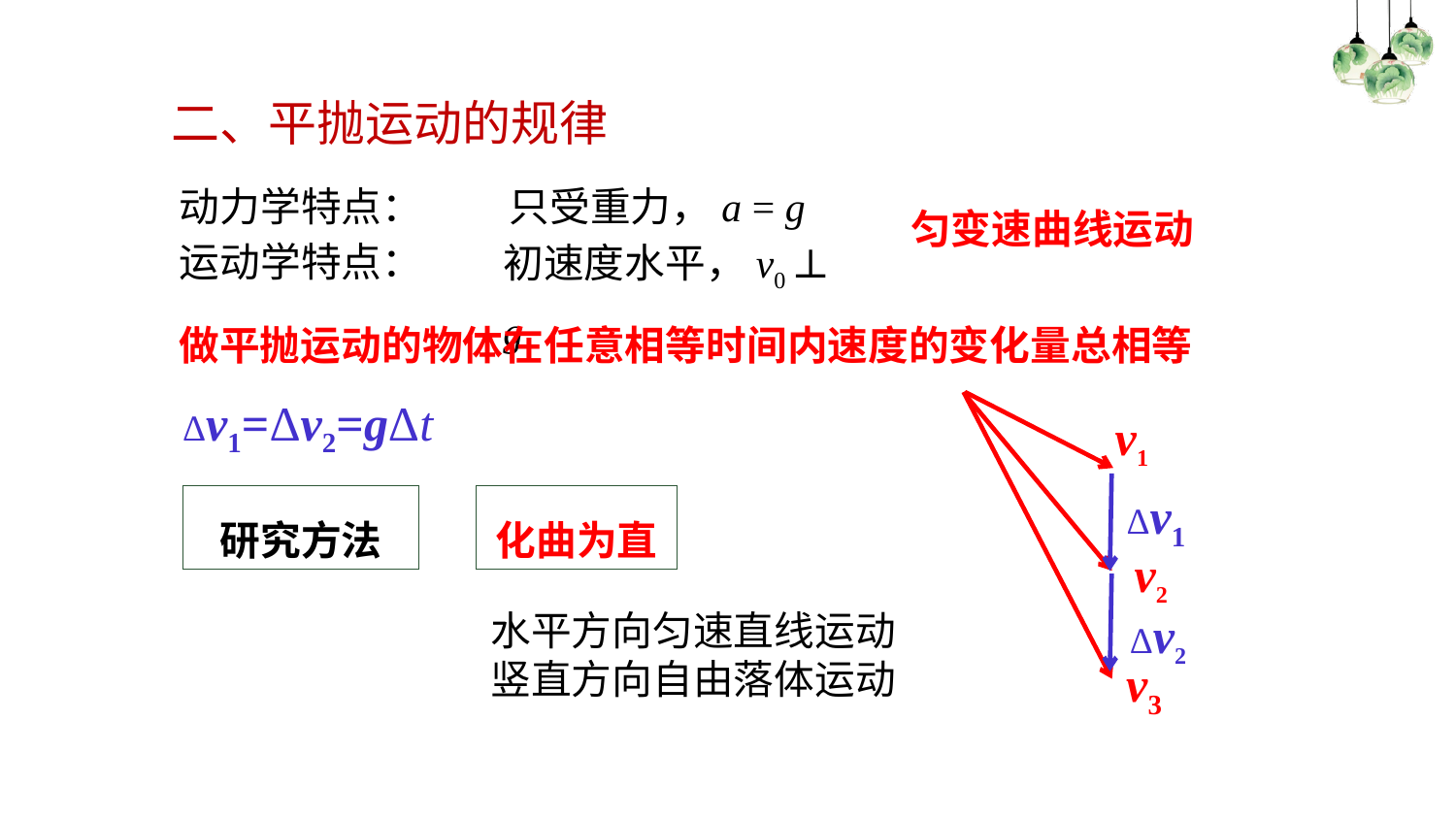

二、平抛运动的规律
只受重力，a = g
动力学特点：
匀变速曲线运动
初速度水平，v0 ⊥ g
运动学特点：
做平抛运动的物体在任意相等时间内速度的变化量总相等
Δv1=Δv2=gΔt

v3

v1

v2

Δv1
化曲为直
研究方法

Δv2
水平方向匀速直线运动
竖直方向自由落体运动